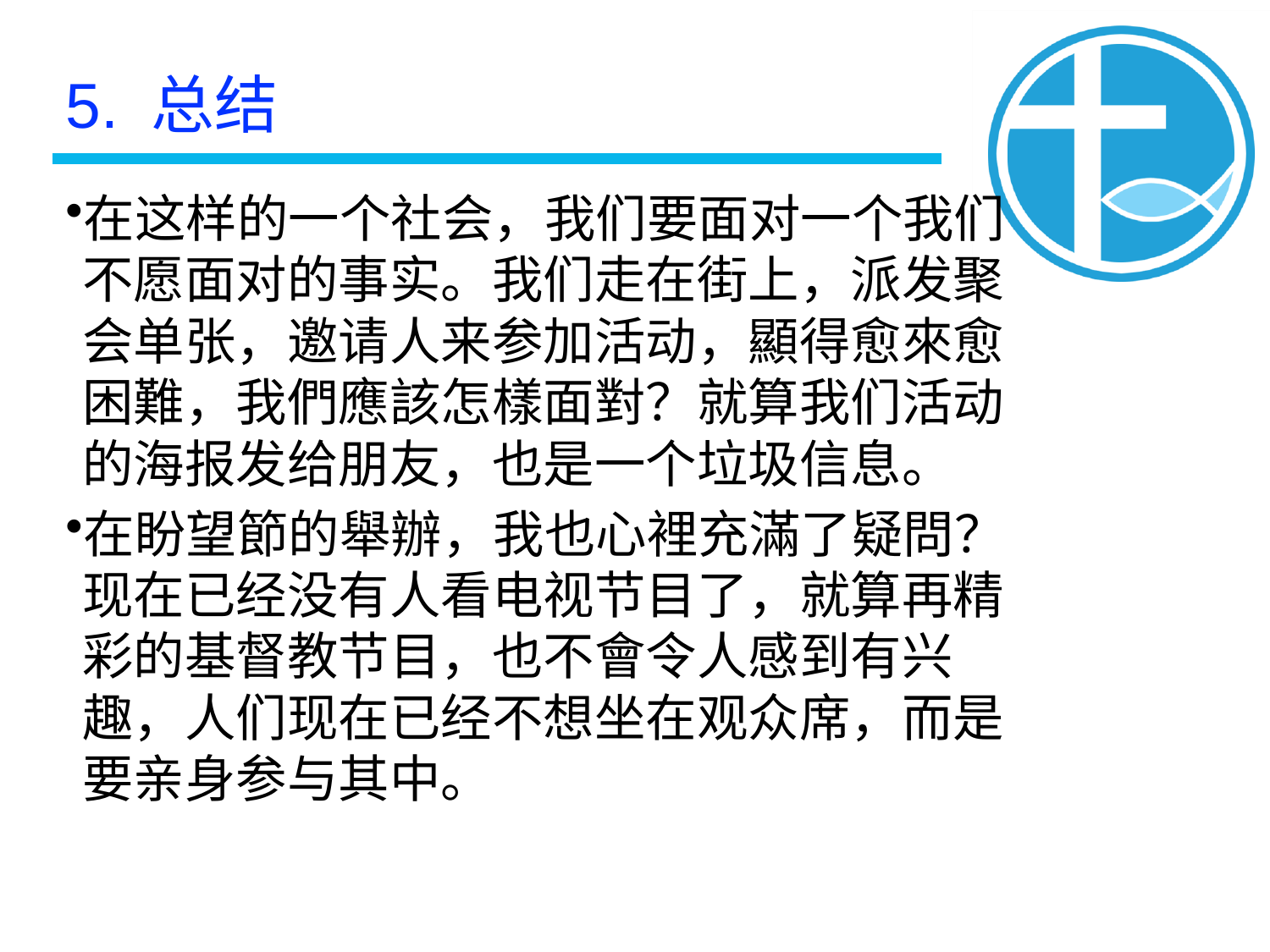

5. 总结
在这样的一个社会，我们要面对一个我们不愿面对的事实。我们走在街上，派发聚会单张，邀请人来参加活动，顯得愈來愈困難，我們應該怎樣面對？就算我们活动的海报发给朋友，也是一个垃圾信息。
在盼望節的舉辦，我也心裡充滿了疑問？现在已经没有人看电视节目了，就算再精彩的基督教节目，也不會令人感到有兴趣，人们现在已经不想坐在观众席，而是要亲身参与其中。